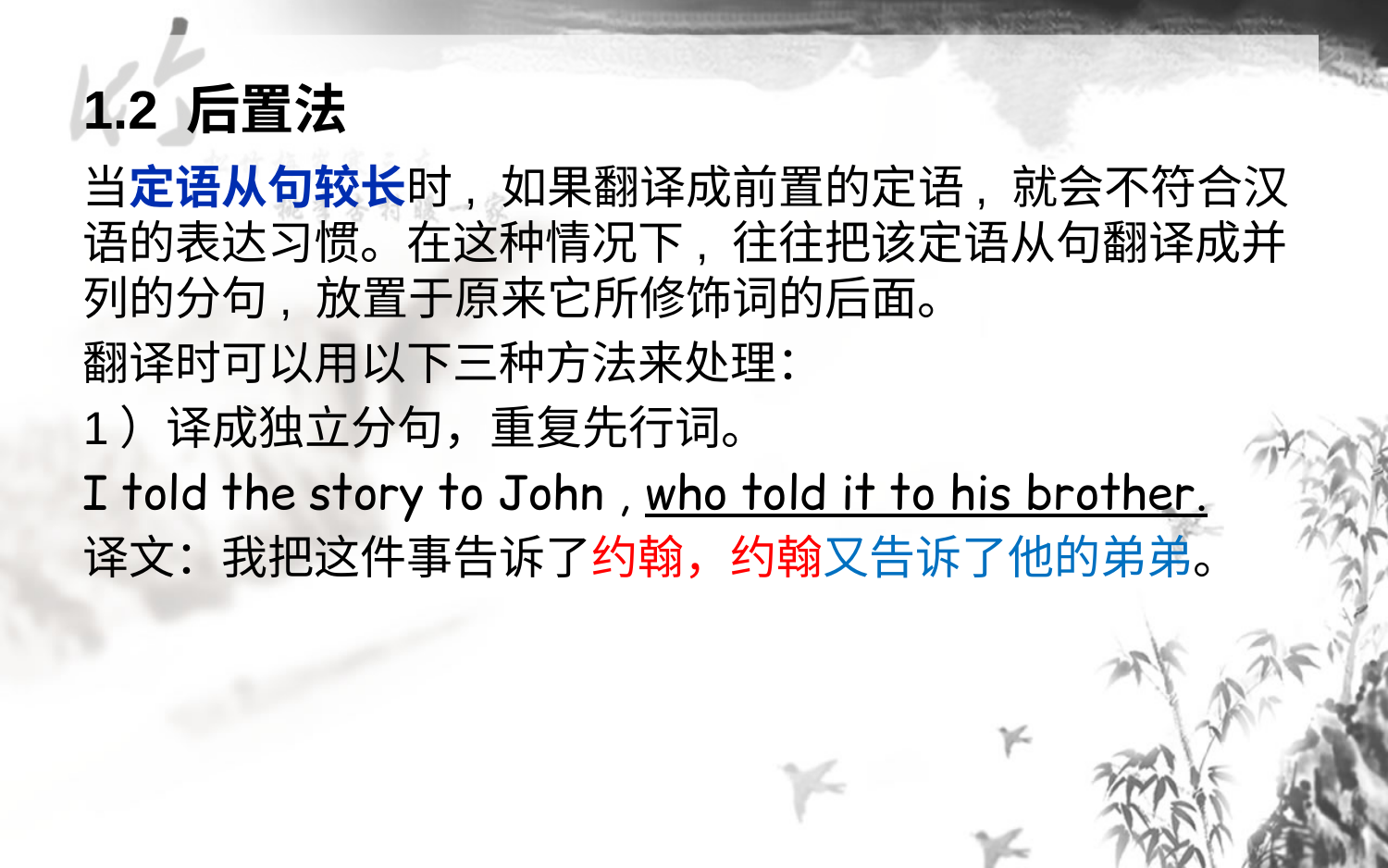

# 1.2 后置法
当定语从句较长时, 如果翻译成前置的定语, 就会不符合汉语的表达习惯。在这种情况下, 往往把该定语从句翻译成并列的分句, 放置于原来它所修饰词的后面。
翻译时可以用以下三种方法来处理：
1）译成独立分句，重复先行词。
I told the story to John , who told it to his brother.
译文：我把这件事告诉了约翰，约翰又告诉了他的弟弟。